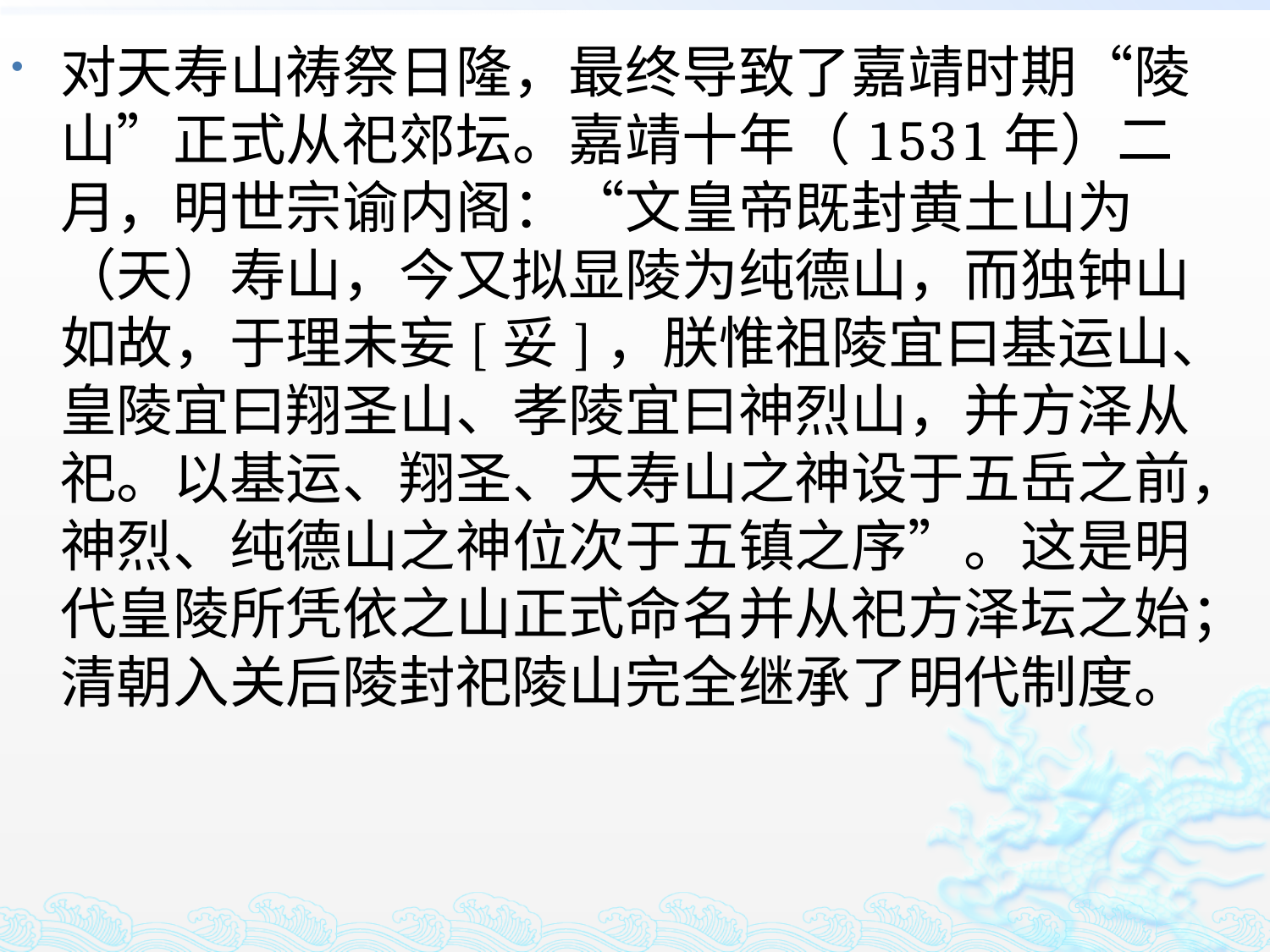

对天寿山祷祭日隆，最终导致了嘉靖时期“陵山”正式从祀郊坛。嘉靖十年（1531年）二月，明世宗谕内阁：“文皇帝既封黄土山为（天）寿山，今又拟显陵为纯德山，而独钟山如故，于理未妄[妥]，朕惟祖陵宜曰基运山、皇陵宜曰翔圣山、孝陵宜曰神烈山，并方泽从祀。以基运、翔圣、天寿山之神设于五岳之前，神烈、纯德山之神位次于五镇之序”。这是明代皇陵所凭依之山正式命名并从祀方泽坛之始；清朝入关后陵封祀陵山完全继承了明代制度。